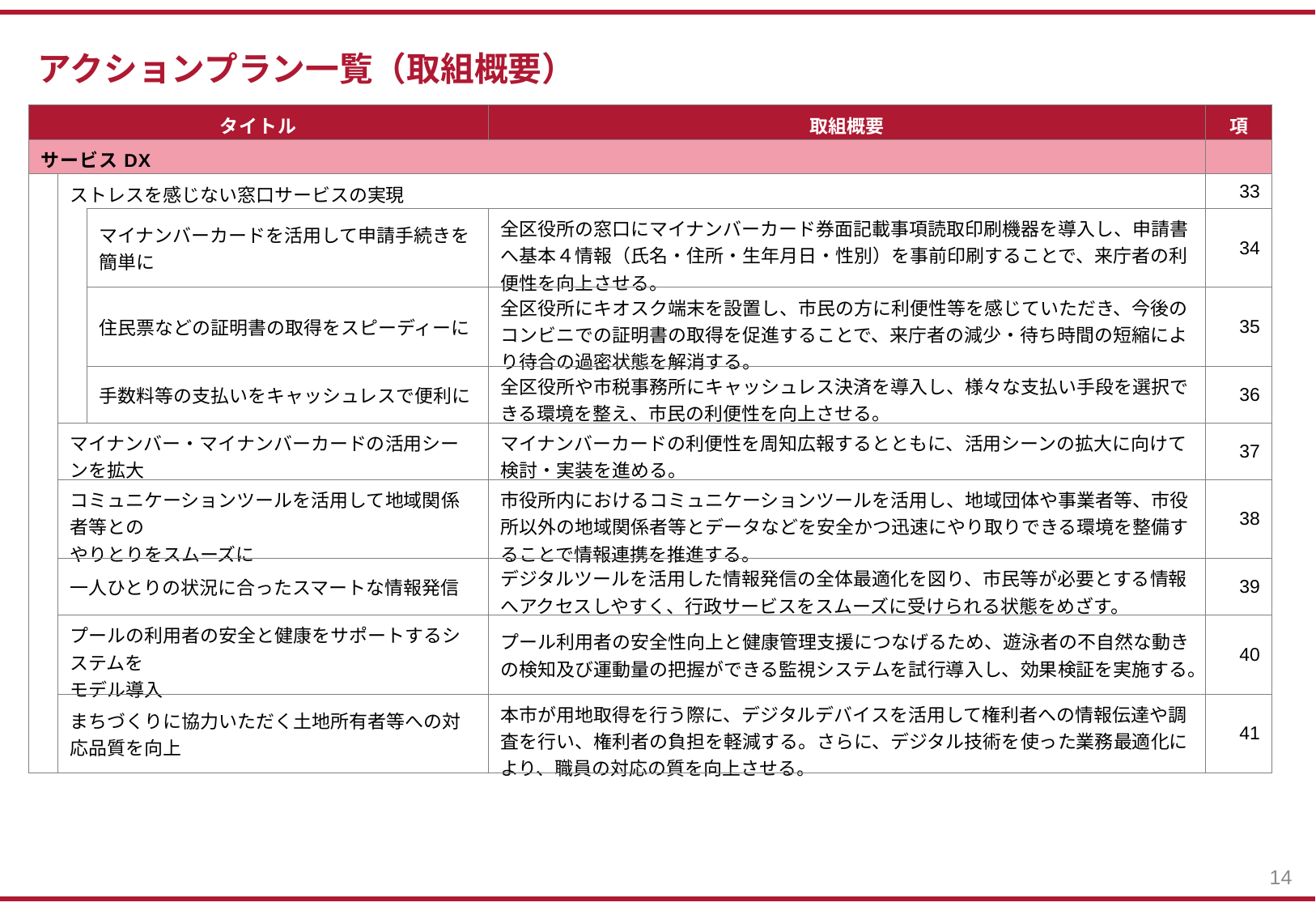

アクションプラン一覧（取組概要）
| タイトル |  |  | 取組概要 | 項 |
| --- | --- | --- | --- | --- |
| サービスDX |  |  |  |  |
|  | ストレスを感じない窓口サービスの実現 |  |  | 33 |
|  |  | マイナンバーカードを活用して申請手続きを簡単に | 全区役所の窓口にマイナンバーカード券面記載事項読取印刷機器を導入し、申請書へ基本４情報（氏名・住所・生年月日・性別）を事前印刷することで、来庁者の利便性を向上させる。 | 34 |
|  |  | 住民票などの証明書の取得をスピーディーに | 全区役所にキオスク端末を設置し、市民の方に利便性等を感じていただき、今後のコンビニでの証明書の取得を促進することで、来庁者の減少・待ち時間の短縮により待合の過密状態を解消する。 | 35 |
|  |  | 手数料等の支払いをキャッシュレスで便利に | 全区役所や市税事務所にキャッシュレス決済を導入し、様々な支払い手段を選択できる環境を整え、市民の利便性を向上させる。 | 36 |
|  | マイナンバー・マイナンバーカードの活用シーンを拡大 |  | マイナンバーカードの利便性を周知広報するとともに、活用シーンの拡大に向けて検討・実装を進める。 | 37 |
|  | コミュニケーションツールを活用して地域関係者等との やりとりをスムーズに |  | 市役所内におけるコミュニケーションツールを活用し、地域団体や事業者等、市役所以外の地域関係者等とデータなどを安全かつ迅速にやり取りできる環境を整備することで情報連携を推進する。 | 38 |
|  | 一人ひとりの状況に合ったスマートな情報発信 |  | デジタルツールを活用した情報発信の全体最適化を図り、市民等が必要とする情報へアクセスしやすく、行政サービスをスムーズに受けられる状態をめざす。 | 39 |
|  | プールの利用者の安全と健康をサポートするシステムを モデル導入 |  | プール利用者の安全性向上と健康管理支援につなげるため、遊泳者の不自然な動きの検知及び運動量の把握ができる監視システムを試行導入し、効果検証を実施する。 | 40 |
|  | まちづくりに協力いただく土地所有者等への対応品質を向上 |  | 本市が用地取得を行う際に、デジタルデバイスを活用して権利者への情報伝達や調査を行い、権利者の負担を軽減する。さらに、デジタル技術を使った業務最適化により、職員の対応の質を向上させる。 | 41 |
14